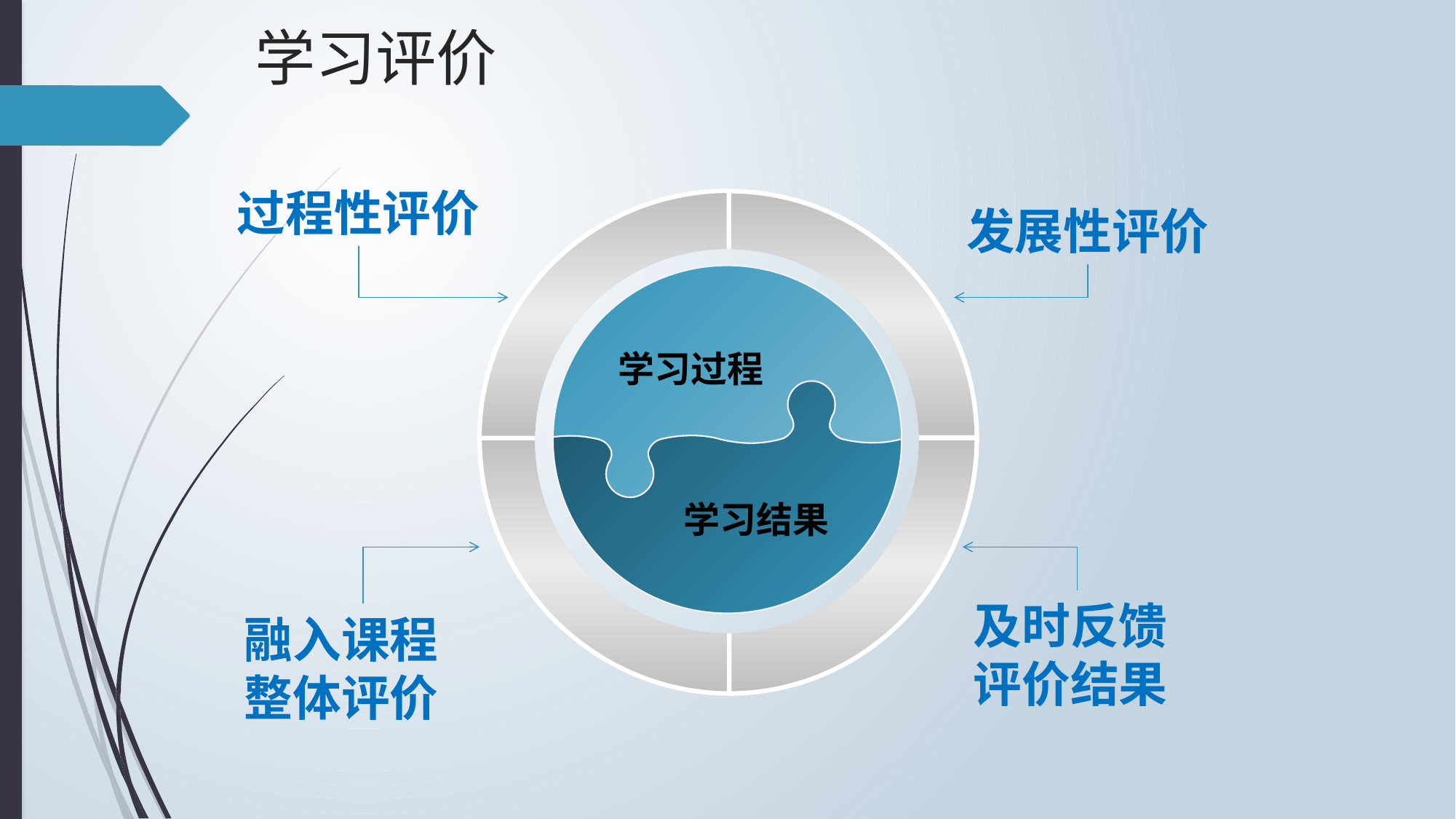

# 学习评价
过程性评价

发展性评价
学习过程
学习结果
及时反馈评价结果
融入课程整体评价